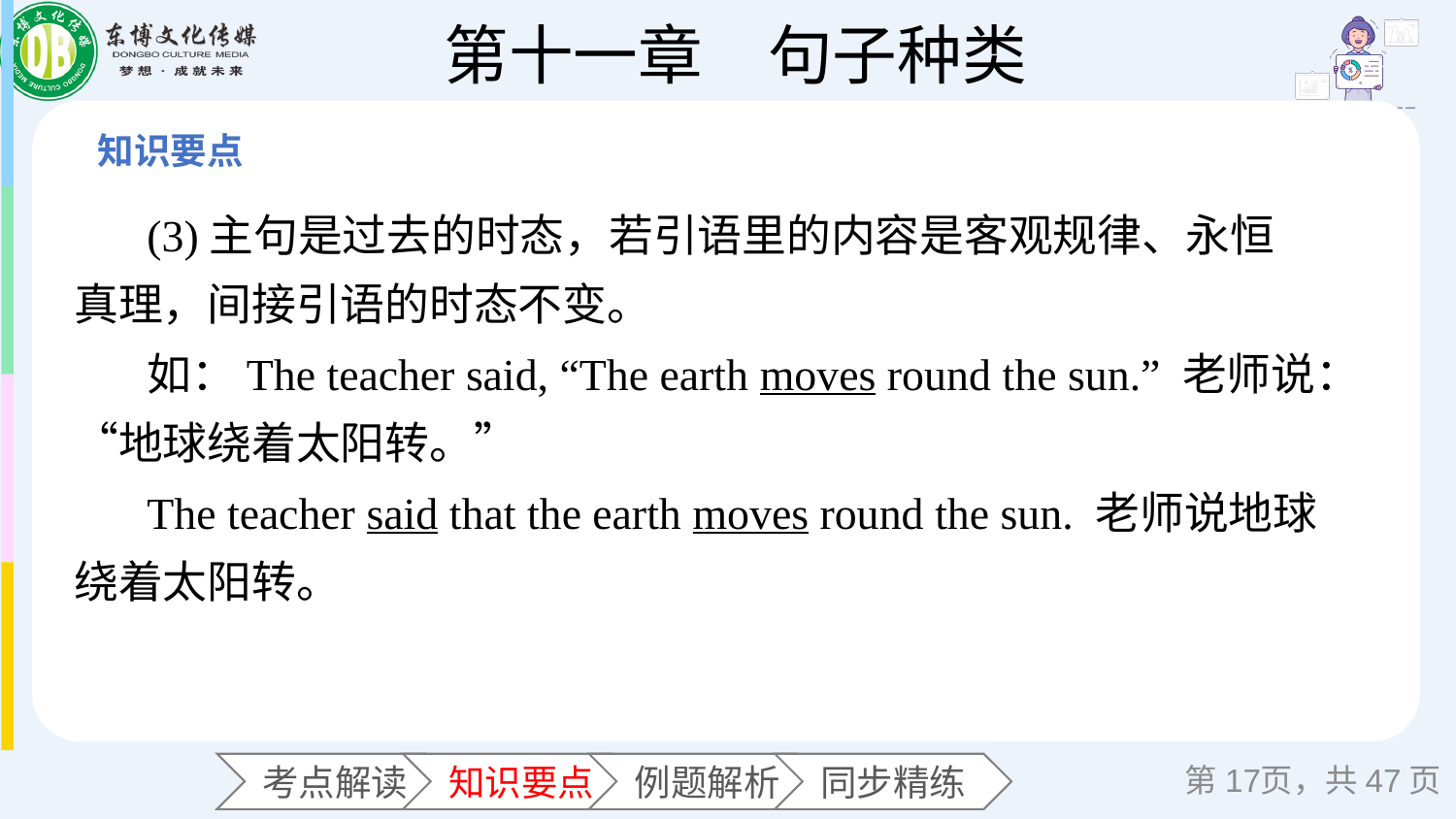

(3)主句是过去的时态，若引语里的内容是客观规律、永恒真理，间接引语的时态不变。
如：The teacher said, “The earth moves round the sun.” 老师说：“地球绕着太阳转。”
The teacher said that the earth moves round the sun. 老师说地球绕着太阳转。
第17页，共47页